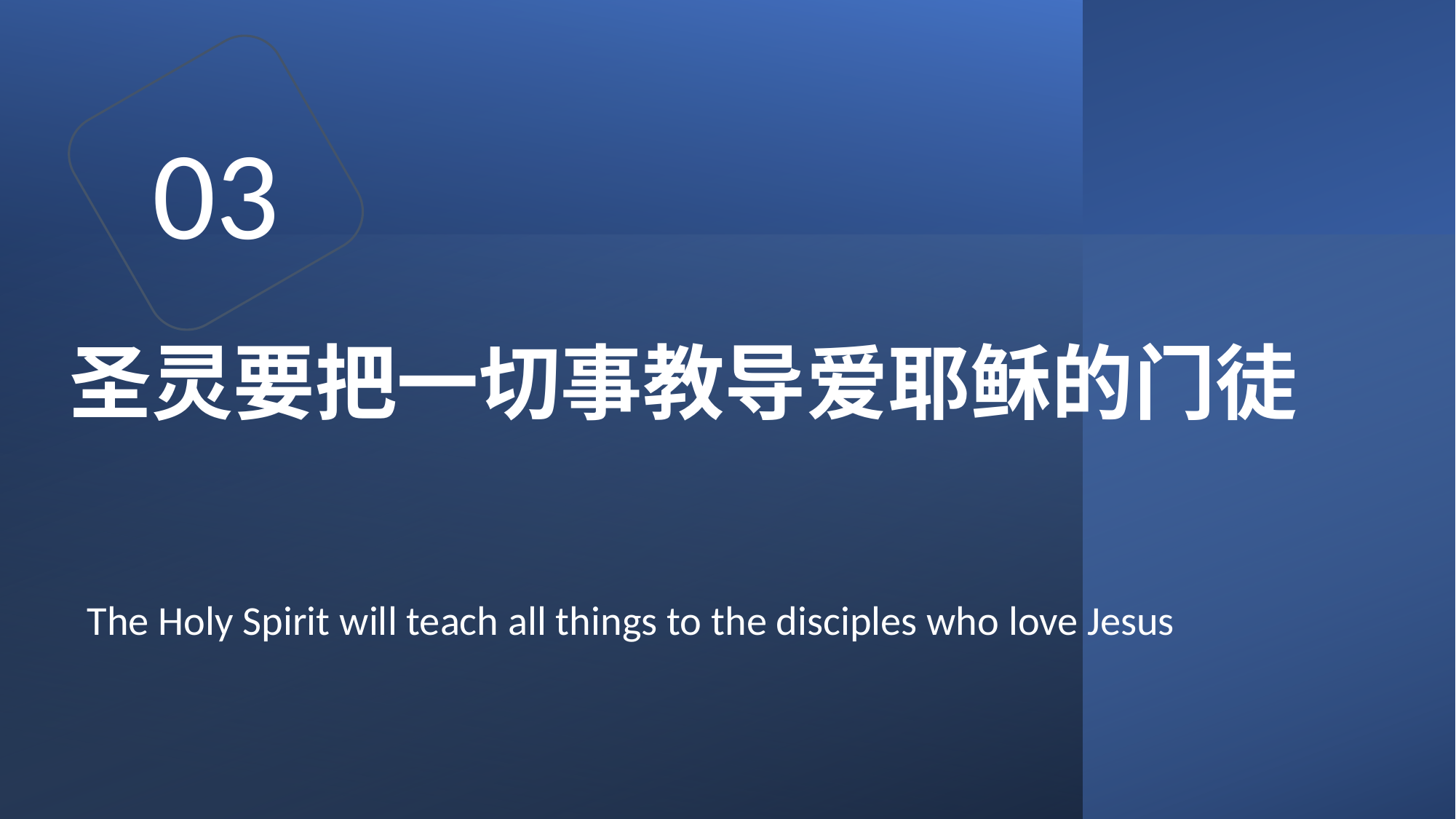

03
# 圣灵要把一切事教导爱耶稣的门徒
The Holy Spirit will teach all things to the disciples who love Jesus